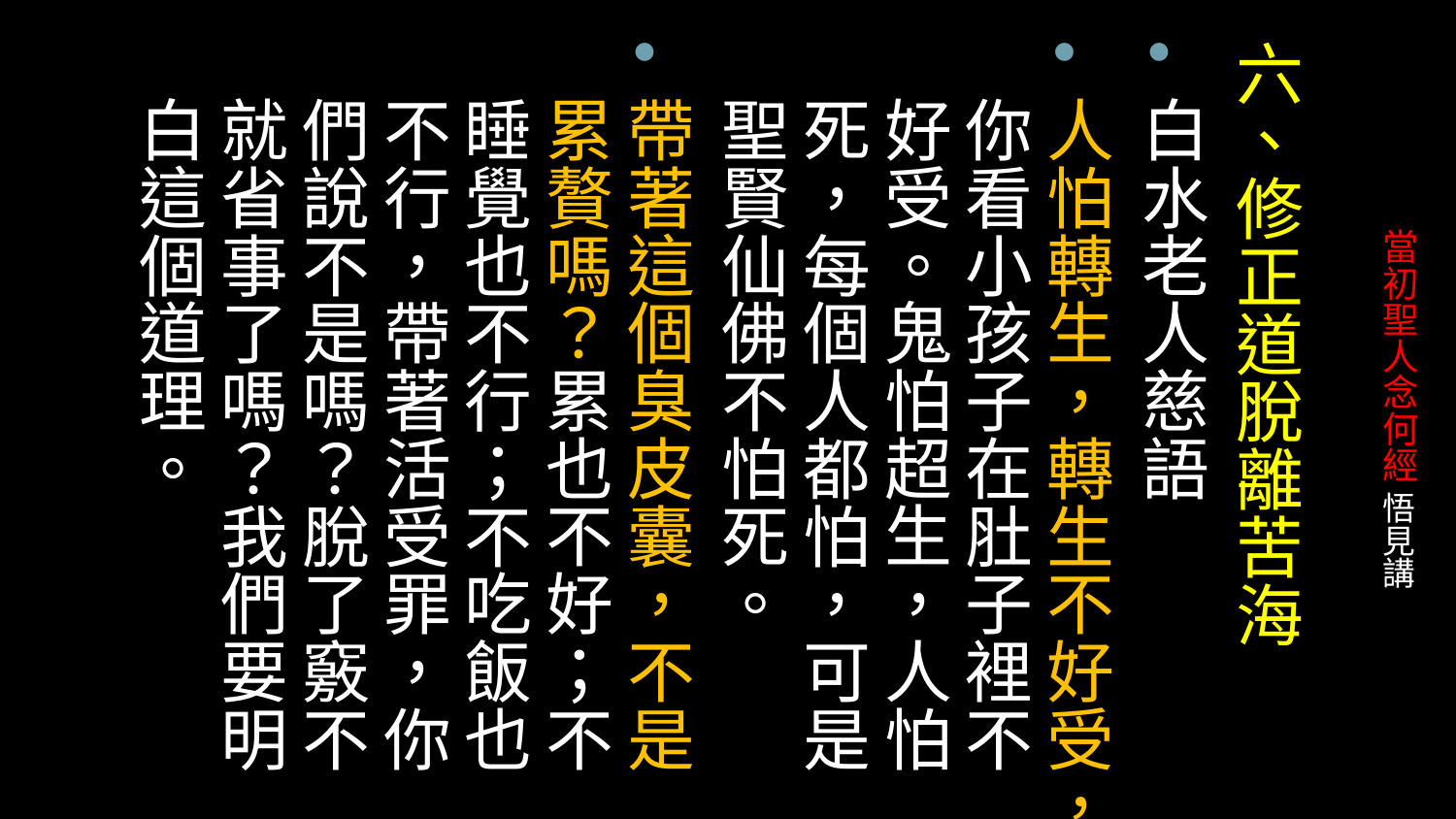

六、修正道脫離苦海
白水老人慈語
人怕轉生，轉生不好受，你看小孩子在肚子裡不好受。鬼怕超生，人怕死，每個人都怕，可是聖賢仙佛不怕死。
帶著這個臭皮囊，不是累贅嗎？累也不好；不睡覺也不行；不吃飯也不行，帶著活受罪，你們說不是嗎？脫了竅不就省事了嗎？我們要明白這個道理。

# 當初聖人念何經 悟見講